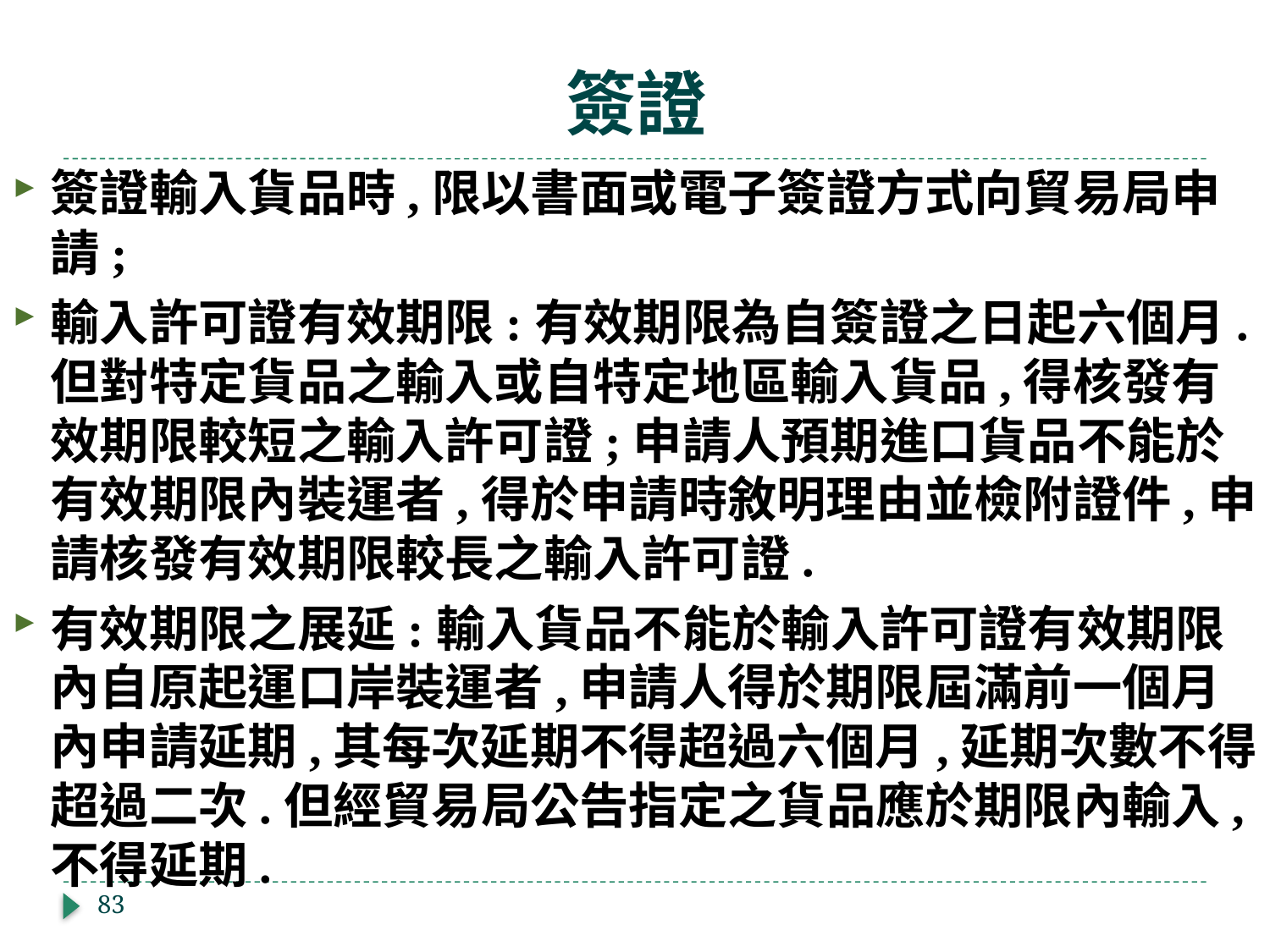

# 簽證
簽證輸入貨品時,限以書面或電子簽證方式向貿易局申請;
輸入許可證有效期限:有效期限為自簽證之日起六個月.但對特定貨品之輸入或自特定地區輸入貨品,得核發有效期限較短之輸入許可證;申請人預期進口貨品不能於有效期限內裝運者,得於申請時敘明理由並檢附證件,申請核發有效期限較長之輸入許可證.
有效期限之展延:輸入貨品不能於輸入許可證有效期限內自原起運口岸裝運者,申請人得於期限屆滿前一個月內申請延期,其每次延期不得超過六個月,延期次數不得超過二次.但經貿易局公告指定之貨品應於期限內輸入,不得延期.
83